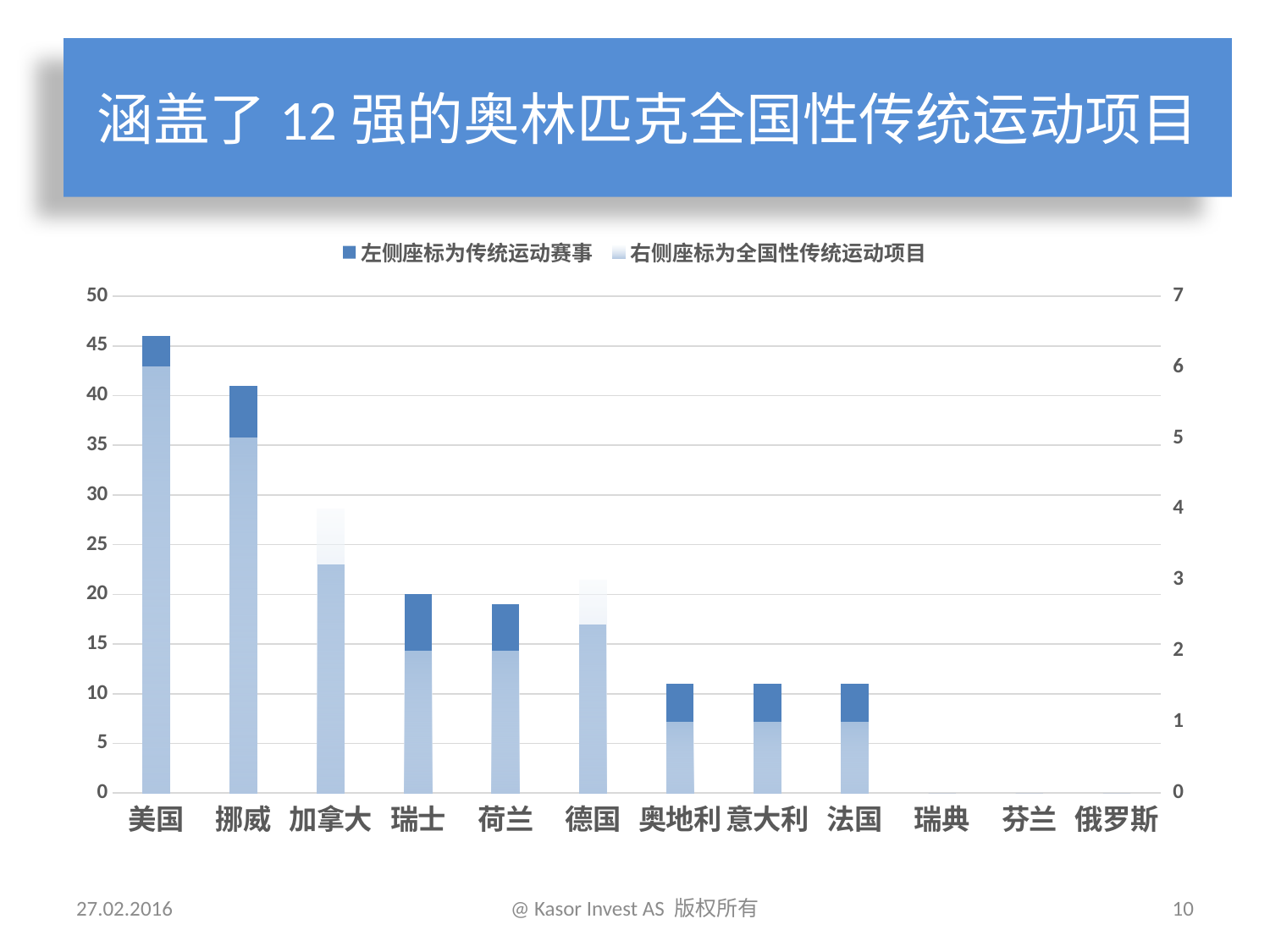

# 涵盖了12强的奥林匹克全国性传统运动项目

### Chart

| Category | 左侧座标为传统运动赛事  | 右侧座标为全国性传统运动项目 |
|---|---|---|
| 美国 | 46.0 | 6.0 |
| 挪威 | 41.0 | 5.0 |
| 加拿大 | 23.0 | 4.0 |
| 瑞士 | 20.0 | 2.0 |
| 荷兰 | 19.0 | 2.0 |
| 德国 | 17.0 | 3.0 |
| 奥地利 | 11.0 | 1.0 |
| 意大利 | 11.0 | 1.0 |
| 法国 | 11.0 | 1.0 |
| 瑞典 | 0.0 | 0.0 |
| 芬兰 | 0.0 | 0.0 |
| 俄罗斯 | 0.0 | 0.0 |
27.02.2016
@ Kasor Invest AS 版权所有
10